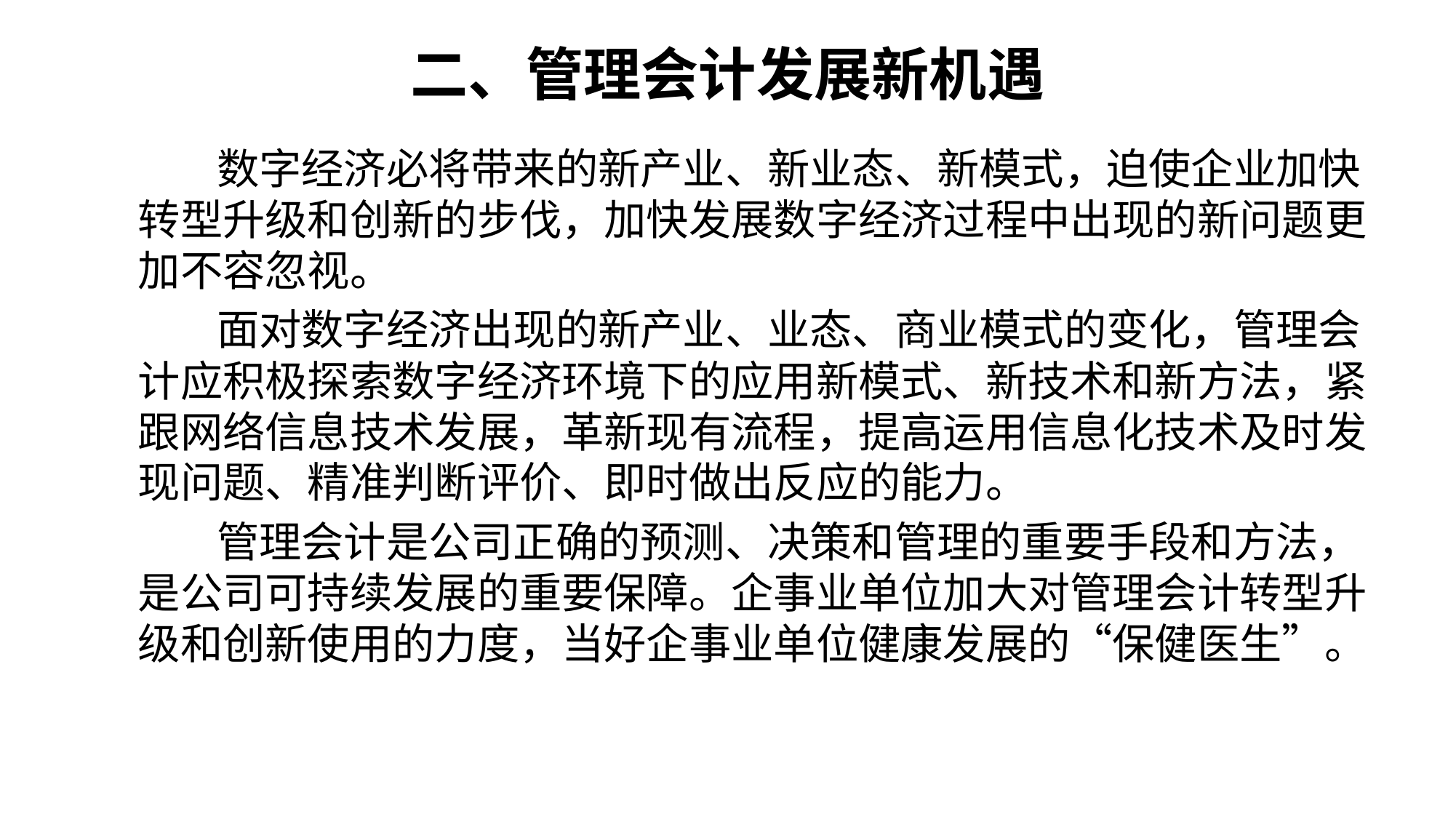

# 二、管理会计发展新机遇
             数字经济必将带来的新产业、新业态、新模式，迫使企业加快转型升级和创新的步伐，加快发展数字经济过程中出现的新问题更加不容忽视。
             面对数字经济出现的新产业、业态、商业模式的变化，管理会计应积极探索数字经济环境下的应用新模式、新技术和新方法，紧跟网络信息技术发展，革新现有流程，提高运用信息化技术及时发现问题、精准判断评价、即时做出反应的能力。
             管理会计是公司正确的预测、决策和管理的重要手段和方法，是公司可持续发展的重要保障。企事业单位加大对管理会计转型升级和创新使用的力度，当好企事业单位健康发展的“保健医生”。